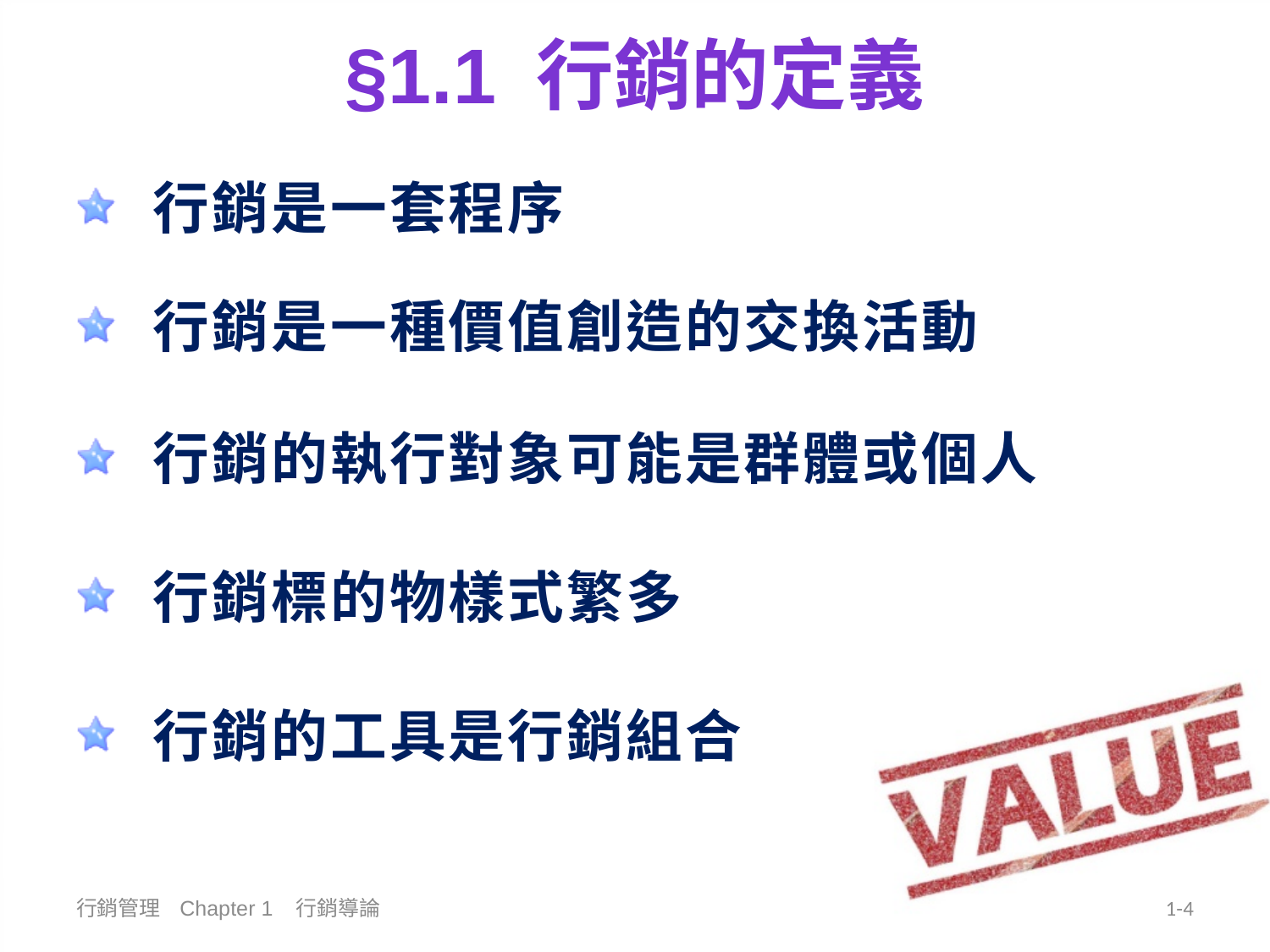

# §1.1 行銷的定義
 行銷是一套程序

 行銷是一種價值創造的交換活動

 行銷的執行對象可能是群體或個人

 行銷標的物樣式繁多

 行銷的工具是行銷組合

行銷管理   Chapter 1   行銷導論
1-4